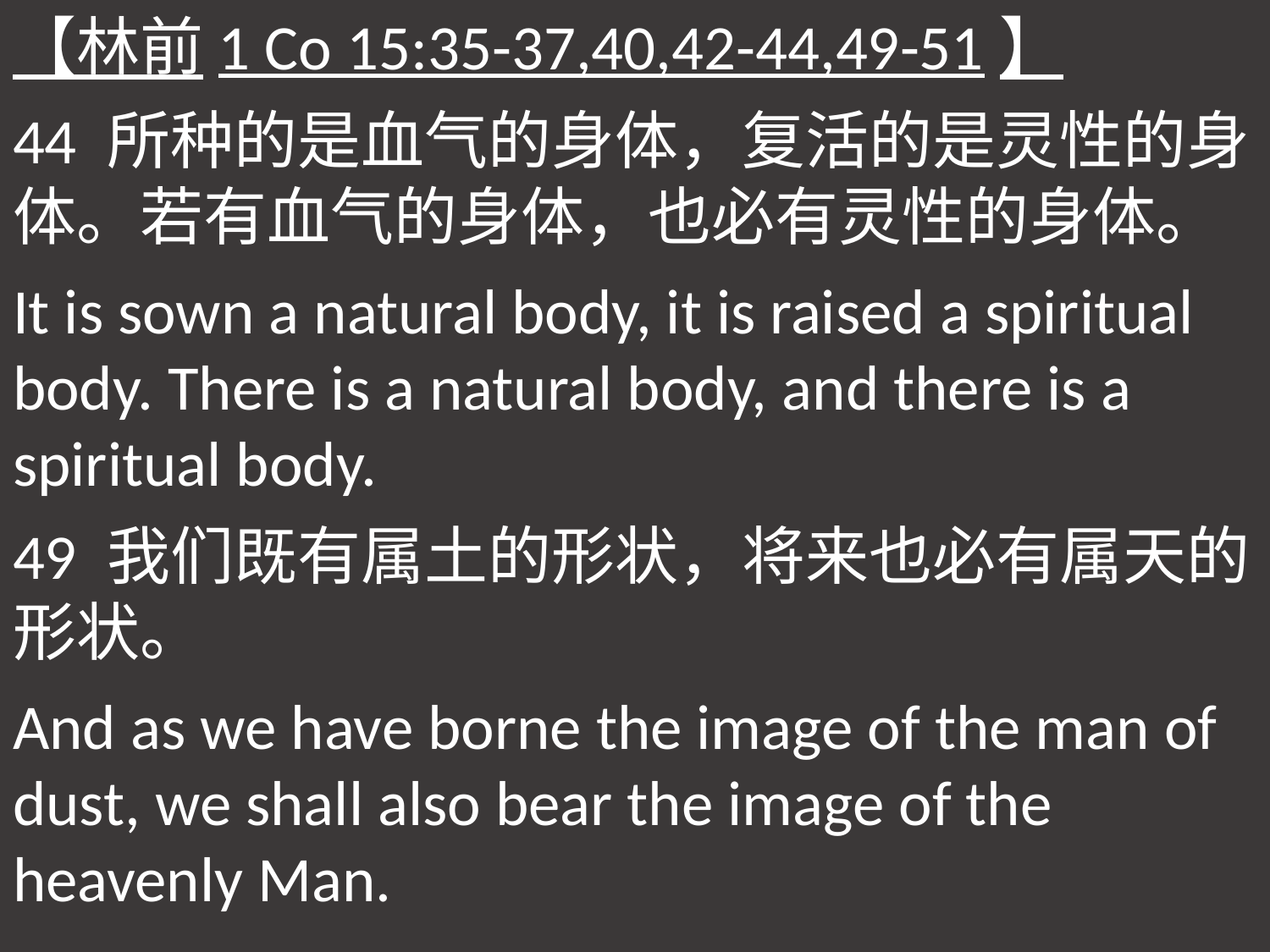

【林前1 Co 15:35-37,40,42-44,49-51】
44 所种的是血气的身体，复活的是灵性的身体。若有血气的身体，也必有灵性的身体。
It is sown a natural body, it is raised a spiritual body. There is a natural body, and there is a spiritual body.
49 我们既有属土的形状，将来也必有属天的形状。
And as we have borne the image of the man of dust, we shall also bear the image of the heavenly Man.